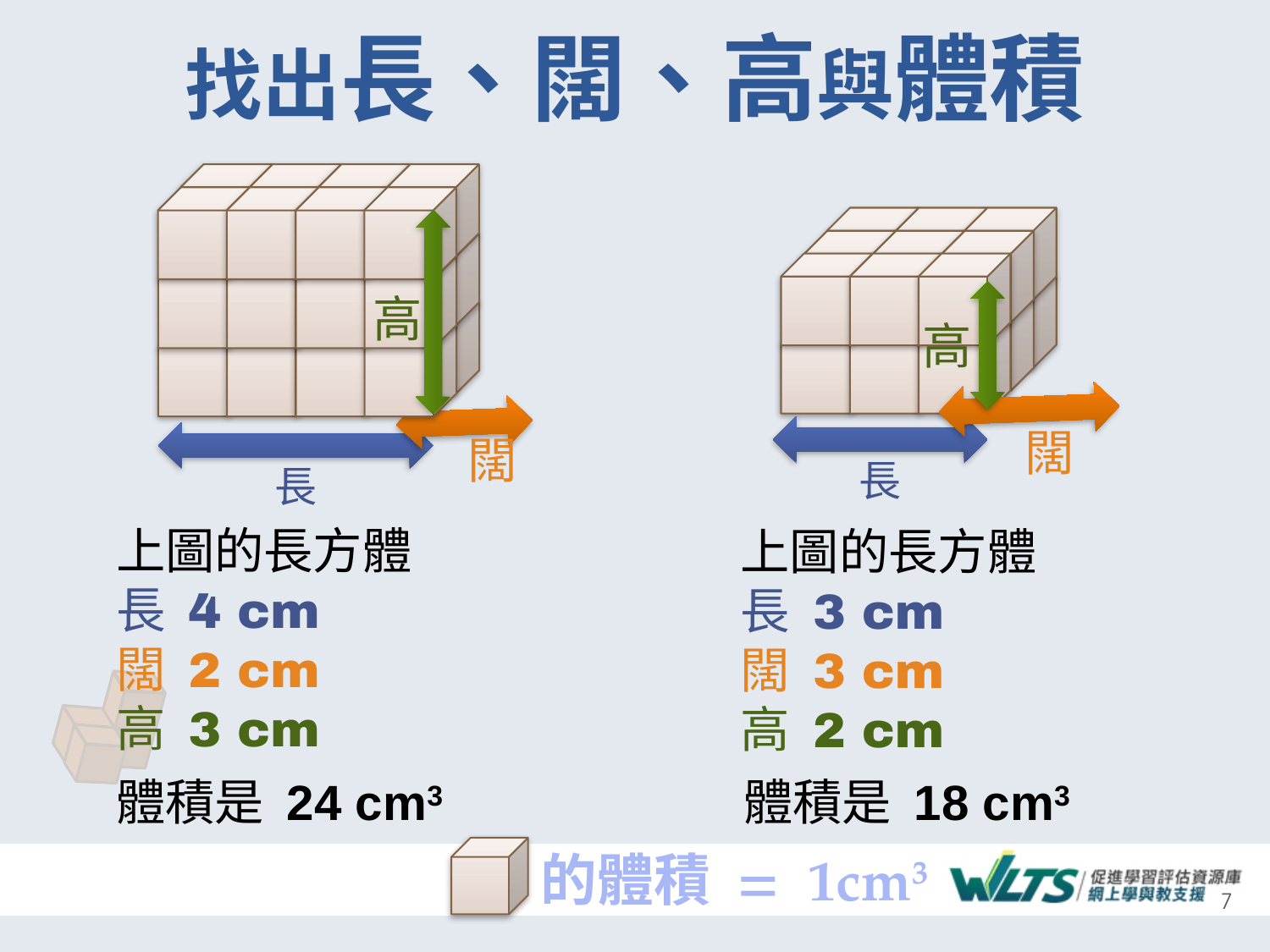

# 找出長、闊、高與體積

高

高

闊

闊
長
長
上圖的長方體
長 4 cm
闊 2 cm
高 3 cm
上圖的長方體
長 3 cm
闊 3 cm
高 2 cm
體積是 24 cm3
體積是 18 cm3
的體積 =  1cm3

7